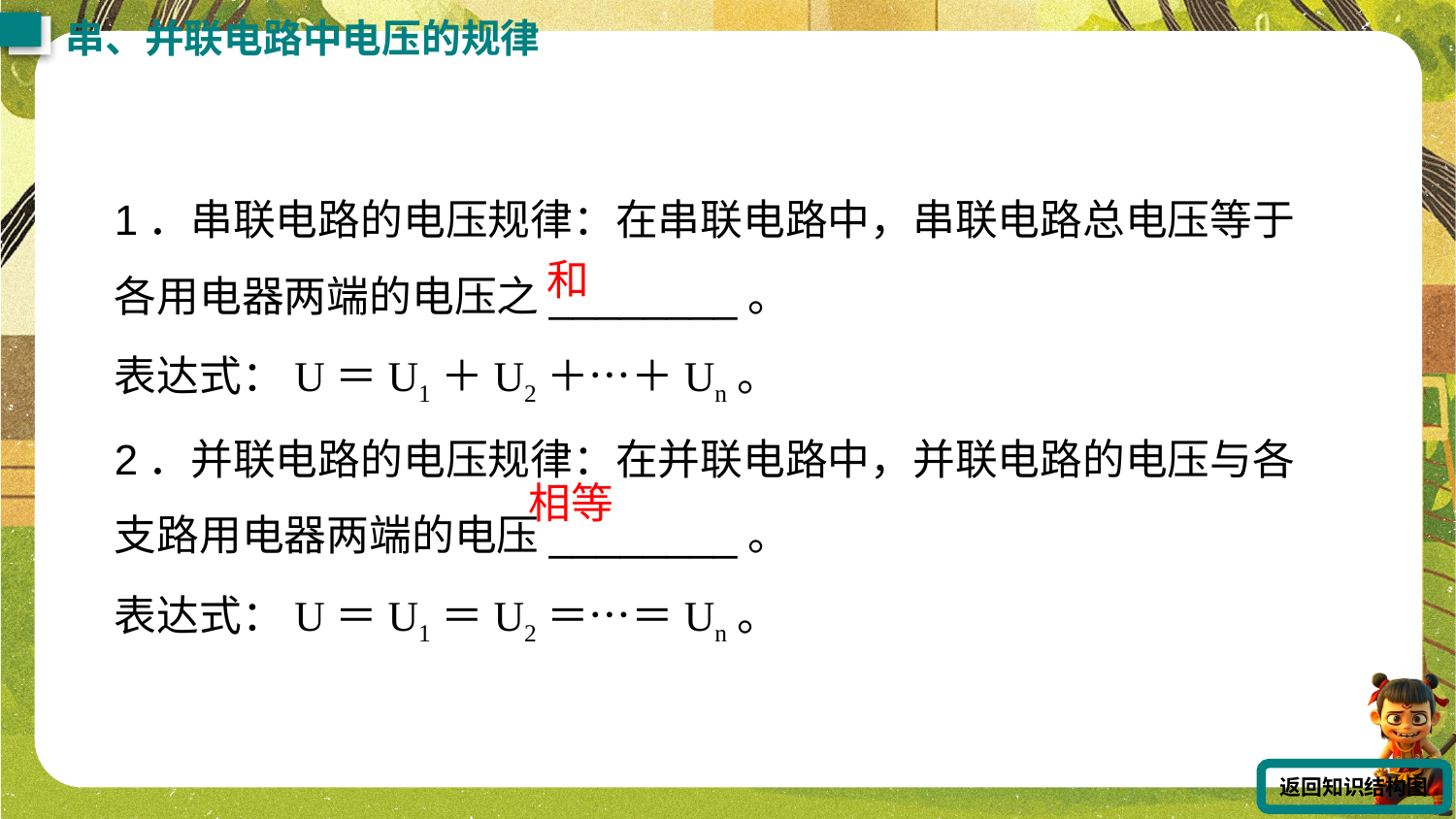

串、并联电路中电压的规律

1．串联电路的电压规律：在串联电路中，串联电路总电压等于各用电器两端的电压之________。
表达式：U＝U1＋U2＋…＋Un。
2．并联电路的电压规律：在并联电路中，并联电路的电压与各支路用电器两端的电压________。
表达式：U＝U1＝U2＝…＝Un。
和
相等
返回知识结构图